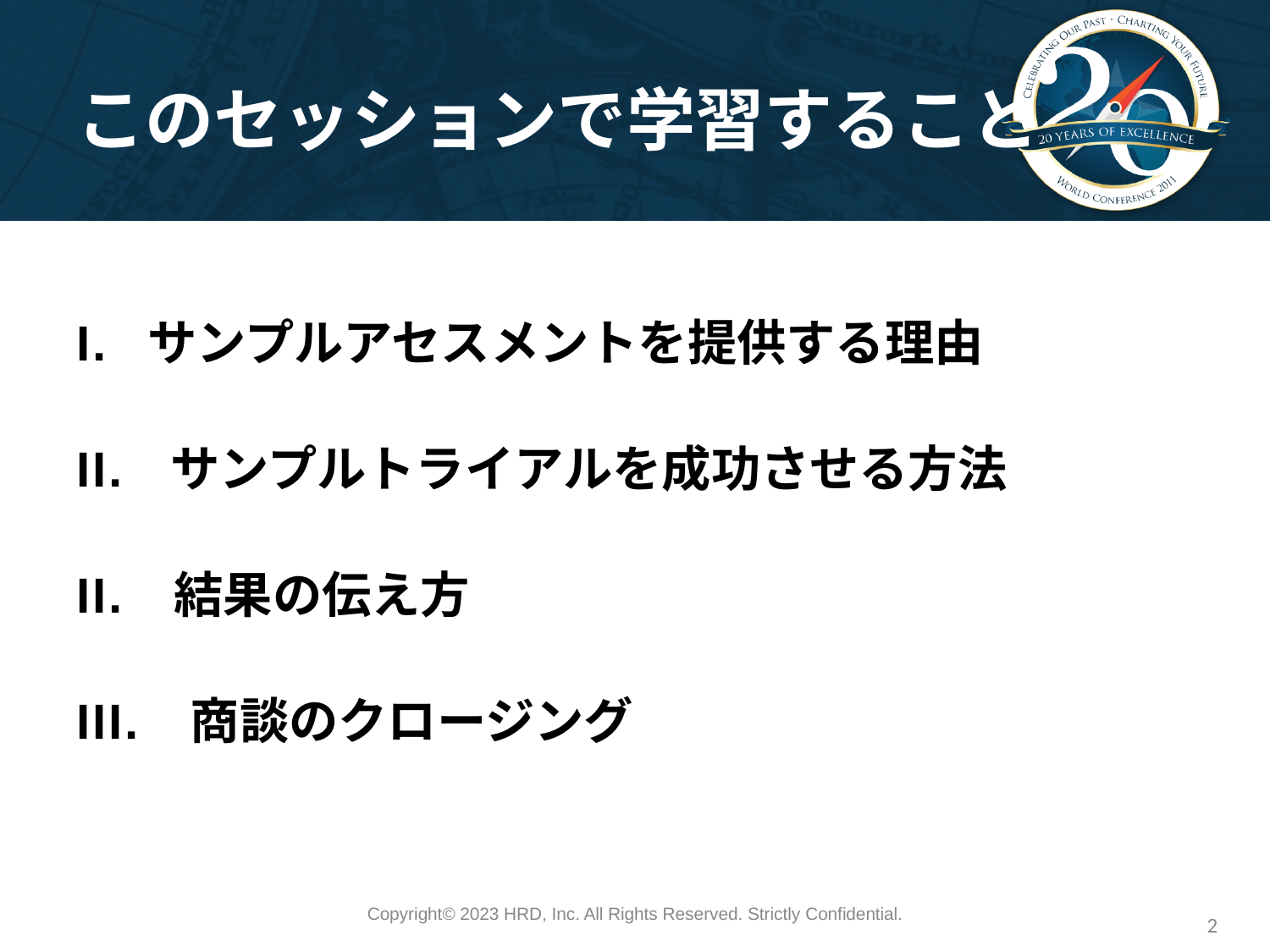

# このセッションで学習すること

サンプルアセスメントを提供する理由

 サンプルトライアルを成功させる方法

　結果の伝え方

　商談のクロージング
Copyright©️ 2023 HRD, Inc. All Rights Reserved. Strictly Confidential.
2